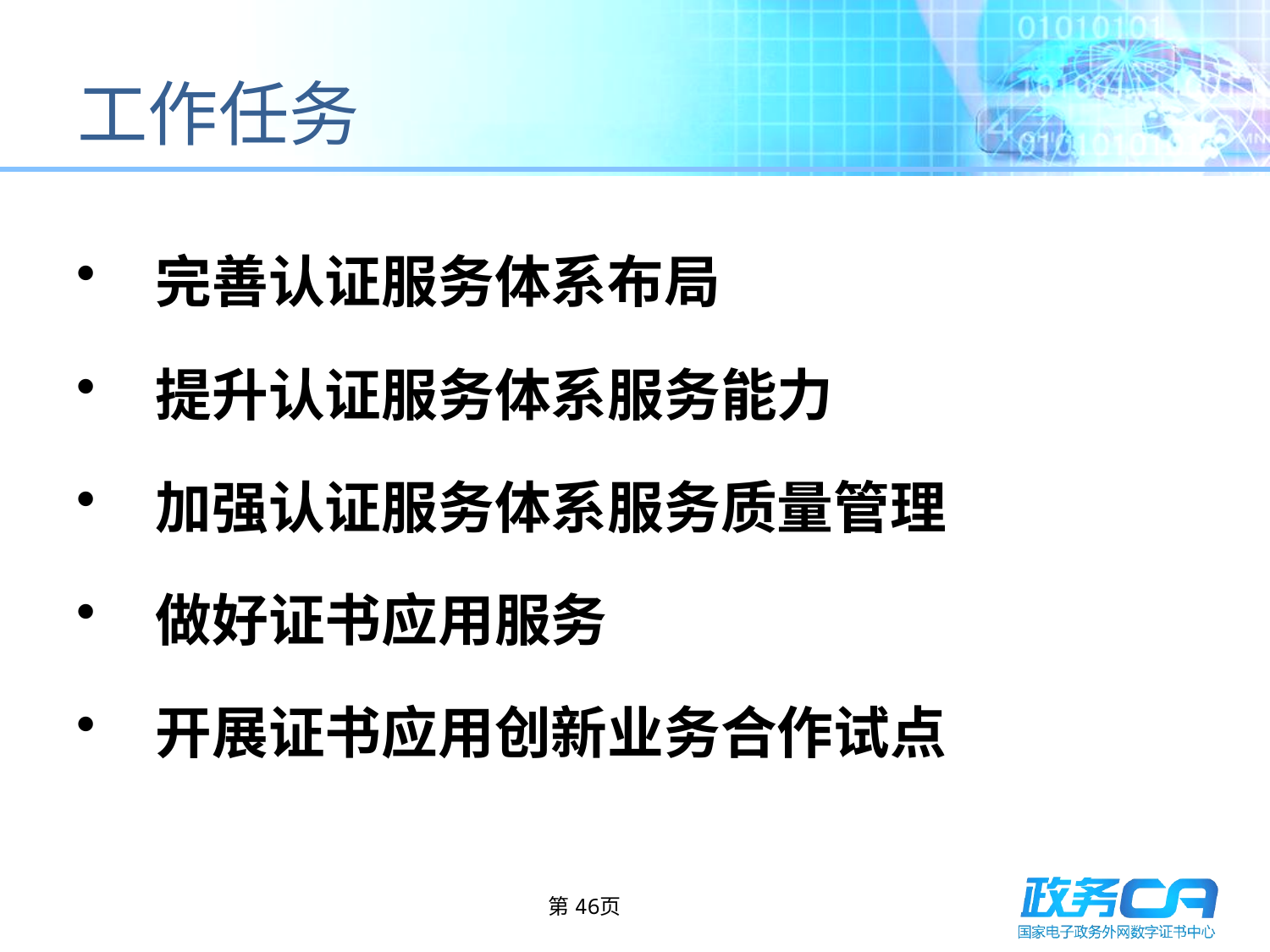

# 工作任务
完善认证服务体系布局
提升认证服务体系服务能力
加强认证服务体系服务质量管理
做好证书应用服务
开展证书应用创新业务合作试点
第46页